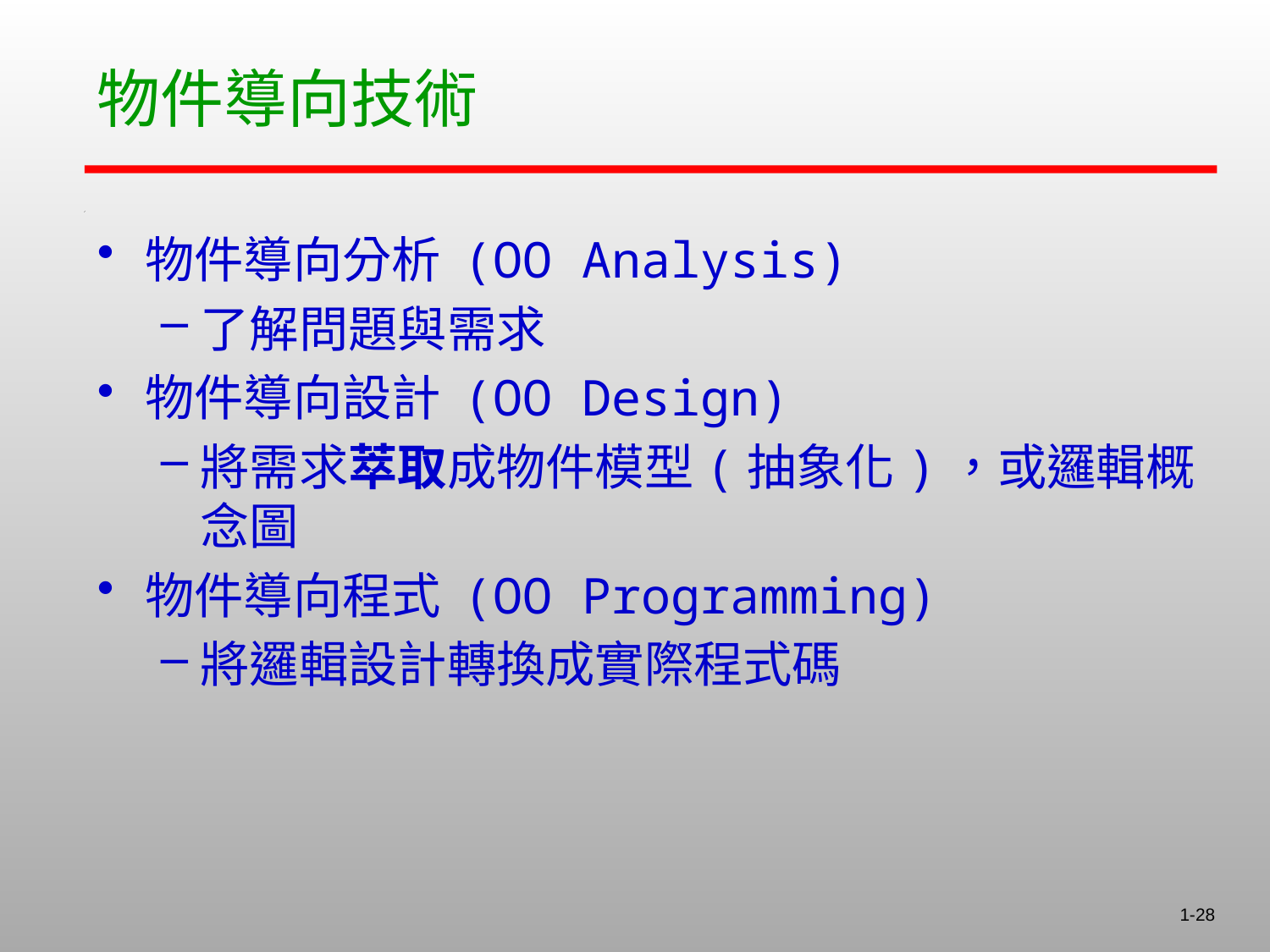

# 物件導向技術
物件導向分析 (OO Analysis)
了解問題與需求
物件導向設計 (OO Design)
將需求萃取成物件模型(抽象化)，或邏輯概念圖
物件導向程式 (OO Programming)
將邏輯設計轉換成實際程式碼
1-28